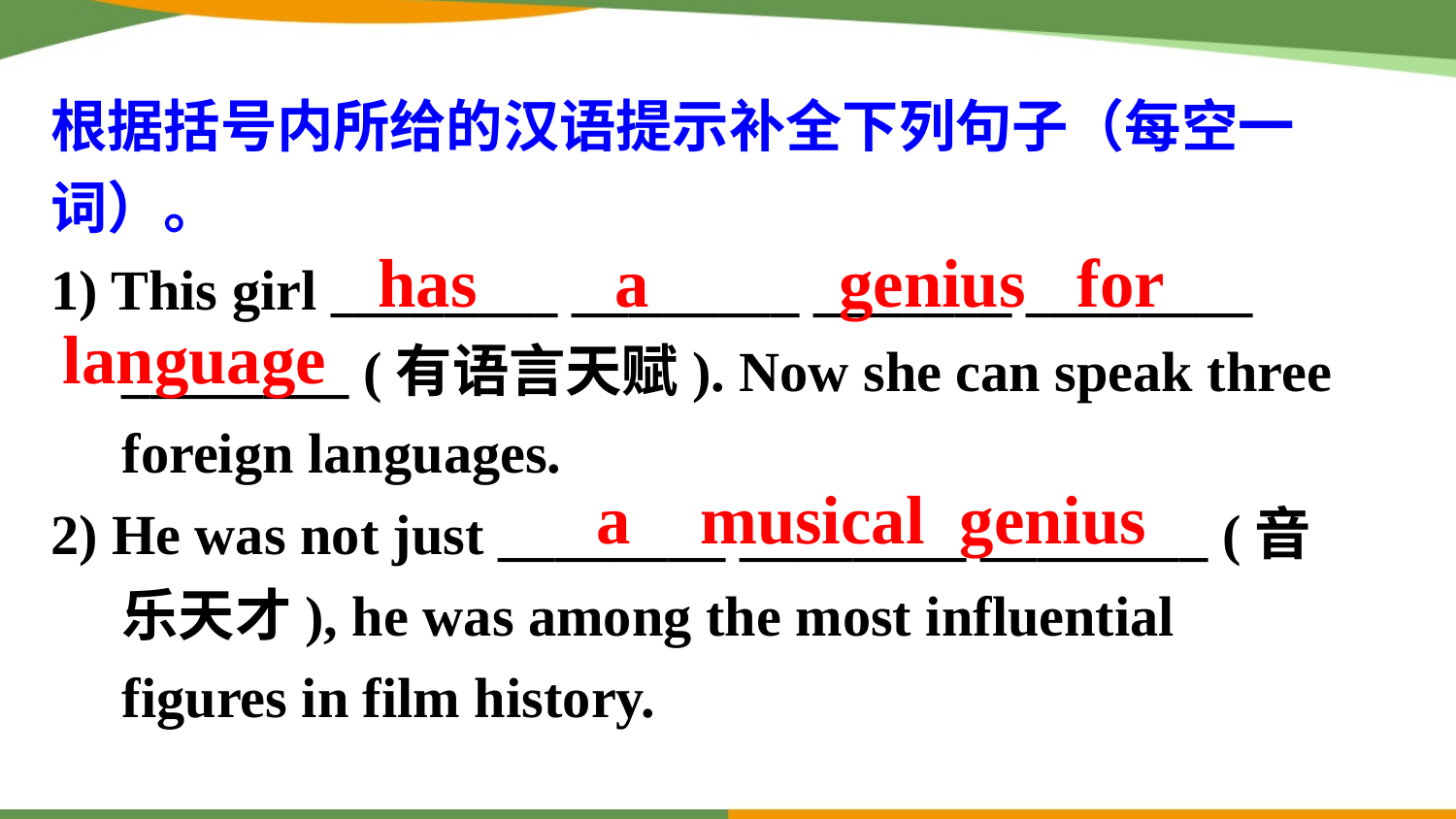

根据括号内所给的汉语提示补全下列句子（每空一词）。
1) This girl ________ ________ _______ ________ ________ (有语言天赋). Now she can speak three foreign languages.
2) He was not just ________ ________ ________ (音乐天才), he was among the most influential figures in film history.
has        a           genius   for
language
a    musical  genius